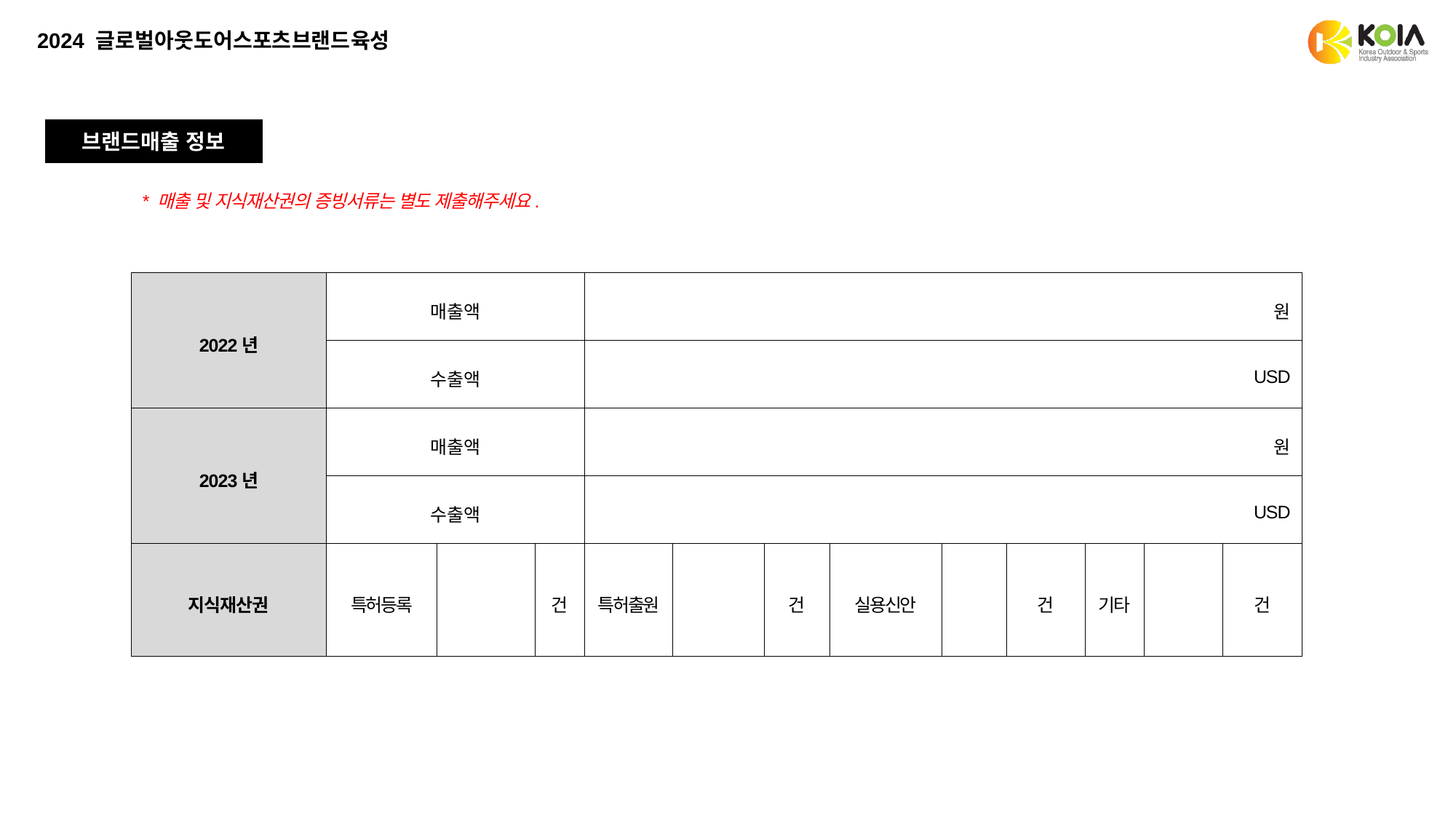

브랜드매출 정보
* 매출 및 지식재산권의 증빙서류는 별도 제출해주세요.

| 2022년 | 매출액 |  |  | 원 |  |  |  |  |  |  |  |  |
| --- | --- | --- | --- | --- | --- | --- | --- | --- | --- | --- | --- | --- |
|  | 수출액 |  |  | USD |  |  |  |  |  |  |  |  |
| 2023년 | 매출액 |  |  | 원 |  |  |  |  |  |  |  |  |
|  | 수출액 |  |  | USD |  |  |  |  |  |  |  |  |
| 지식재산권 | 특허등록 |  | 건 | 특허출원 |  | 건 | 실용신안 |  | 건 | 기타 |  | 건 |